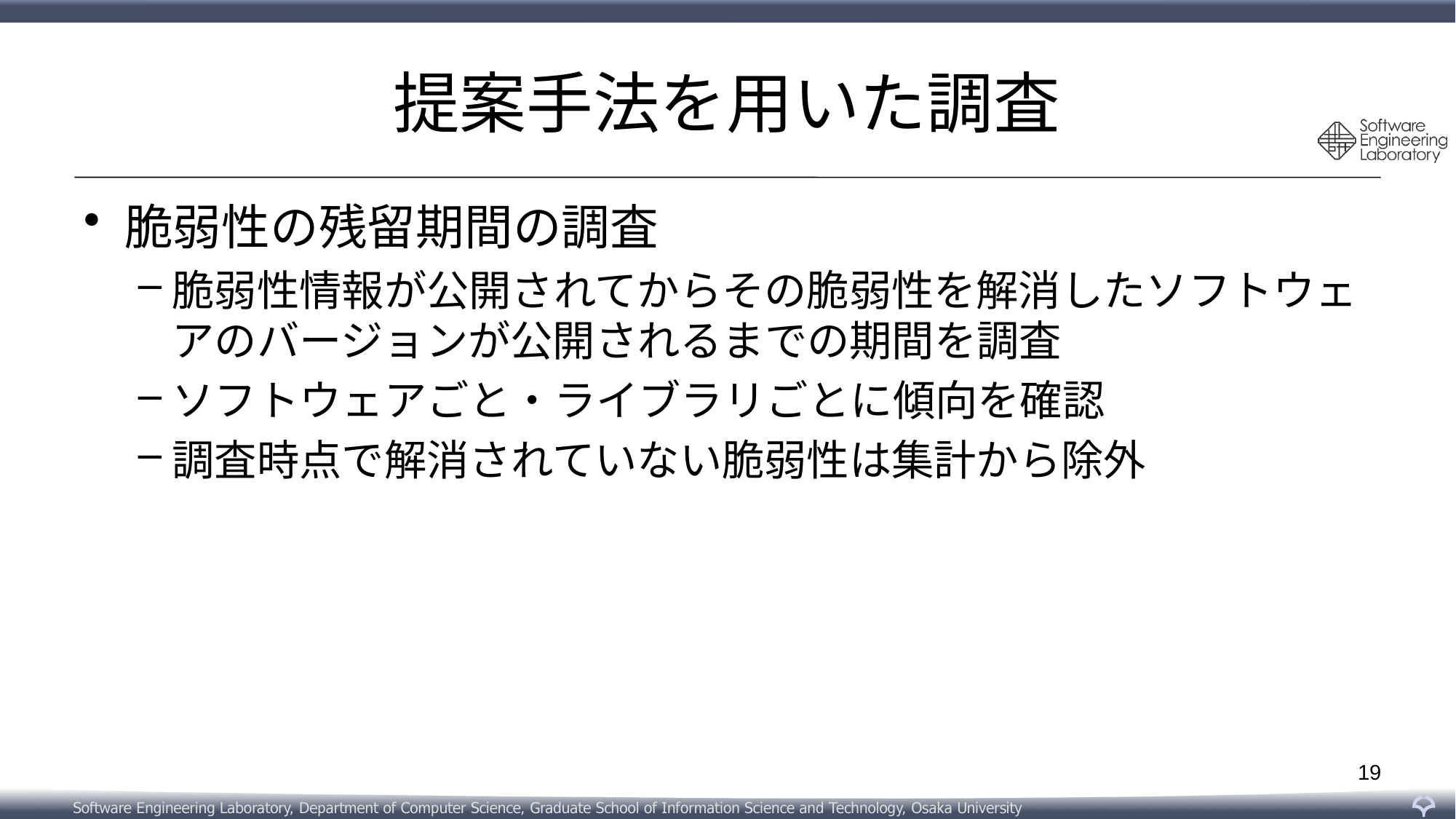

# 提案手法を用いた調査
脆弱性の残留期間の調査
脆弱性情報が公開されてからその脆弱性を解消したソフトウェアのバージョンが公開されるまでの期間を調査
ソフトウェアごと・ライブラリごとに傾向を確認
調査時点で解消されていない脆弱性は集計から除外
19